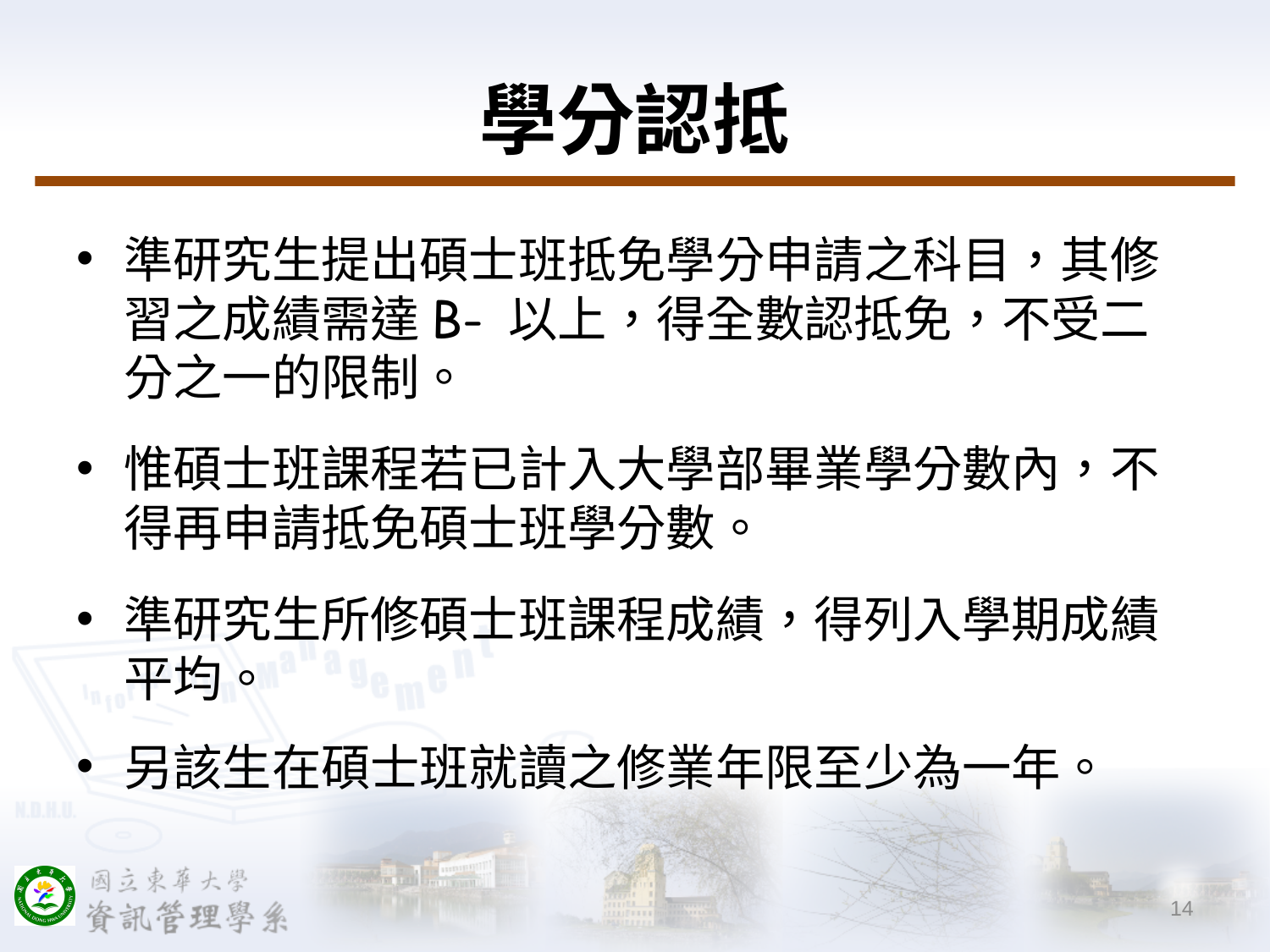

# 學分認抵
準研究生提出碩士班抵免學分申請之科目，其修習之成績需達B- 以上，得全數認抵免，不受二分之一的限制。
0
惟碩士班課程若已計入大學部畢業學分數內，不得再申請抵免碩士班學分數。
0
準研究生所修碩士班課程成績，得列入學期成績平均。
0
另該生在碩士班就讀之修業年限至少為一年。

14